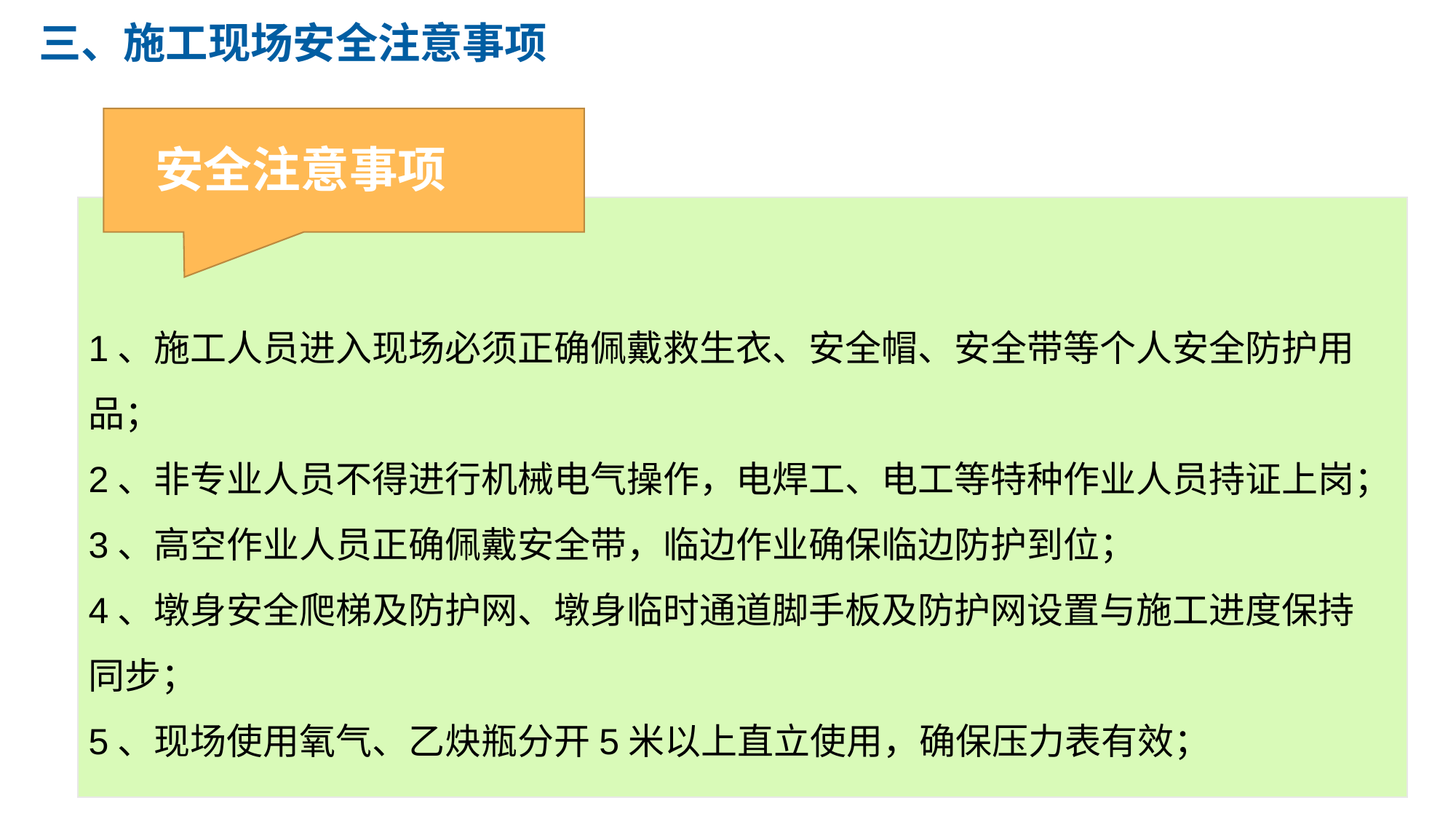

三、施工现场安全注意事项

安全注意事项

1、施工人员进入现场必须正确佩戴救生衣、安全帽、安全带等个人安全防护用品；
2、非专业人员不得进行机械电气操作，电焊工、电工等特种作业人员持证上岗；
3、高空作业人员正确佩戴安全带，临边作业确保临边防护到位；
4、墩身安全爬梯及防护网、墩身临时通道脚手板及防护网设置与施工进度保持同步；
5、现场使用氧气、乙炔瓶分开5米以上直立使用，确保压力表有效；